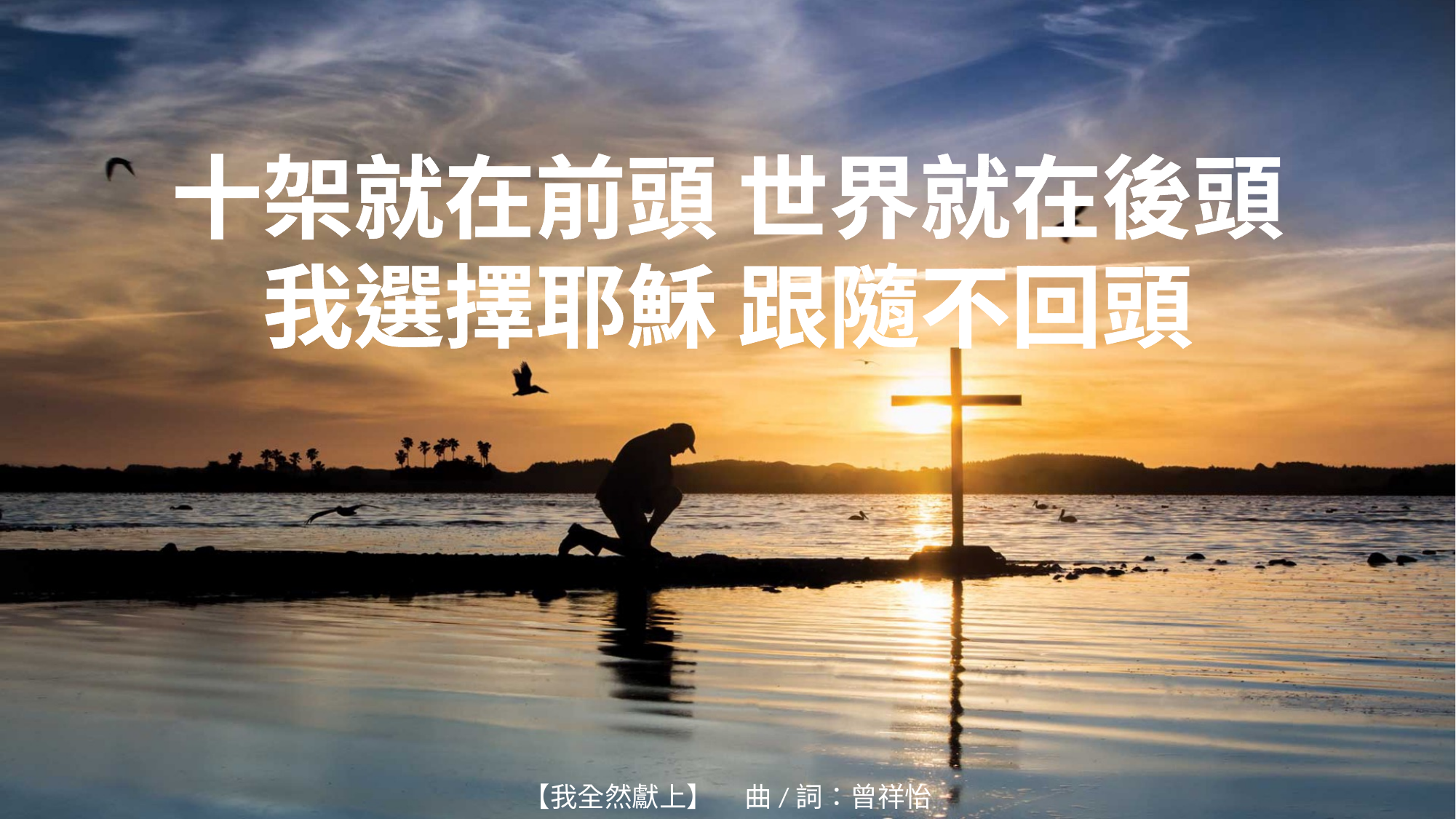

十架就在前頭 世界就在後頭
我選擇耶穌 跟隨不回頭
【我全然獻上】     曲/詞：曾祥怡